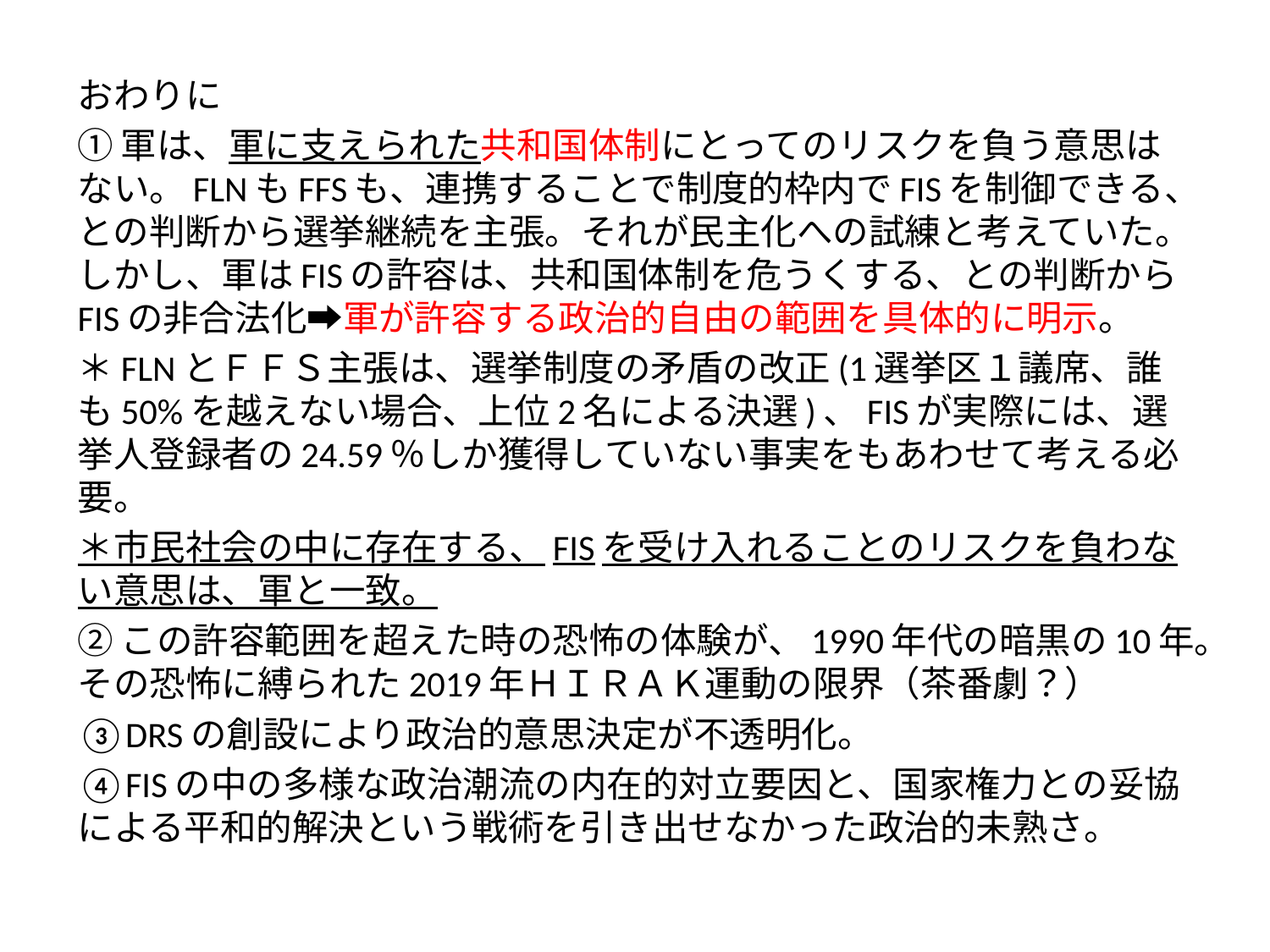

おわりに
①軍は、軍に支えられた共和国体制にとってのリスクを負う意思はない。FLNもFFSも、連携することで制度的枠内でFISを制御できる、との判断から選挙継続を主張。それが民主化への試練と考えていた。しかし、軍はFISの許容は、共和国体制を危うくする、との判断からFISの非合法化➡軍が許容する政治的自由の範囲を具体的に明示。
＊FLNとＦＦＳ主張は、選挙制度の矛盾の改正(1選挙区１議席、誰も50%を越えない場合、上位2名による決選)、FISが実際には、選挙人登録者の24.59％しか獲得していない事実をもあわせて考える必要。
＊市民社会の中に存在する、FISを受け入れることのリスクを負わない意思は、軍と一致。
②この許容範囲を超えた時の恐怖の体験が、1990年代の暗黒の10年。その恐怖に縛られた2019年ＨＩＲＡＫ運動の限界（茶番劇？）
③DRSの創設により政治的意思決定が不透明化。
④FISの中の多様な政治潮流の内在的対立要因と、国家権力との妥協による平和的解決という戦術を引き出せなかった政治的未熟さ。